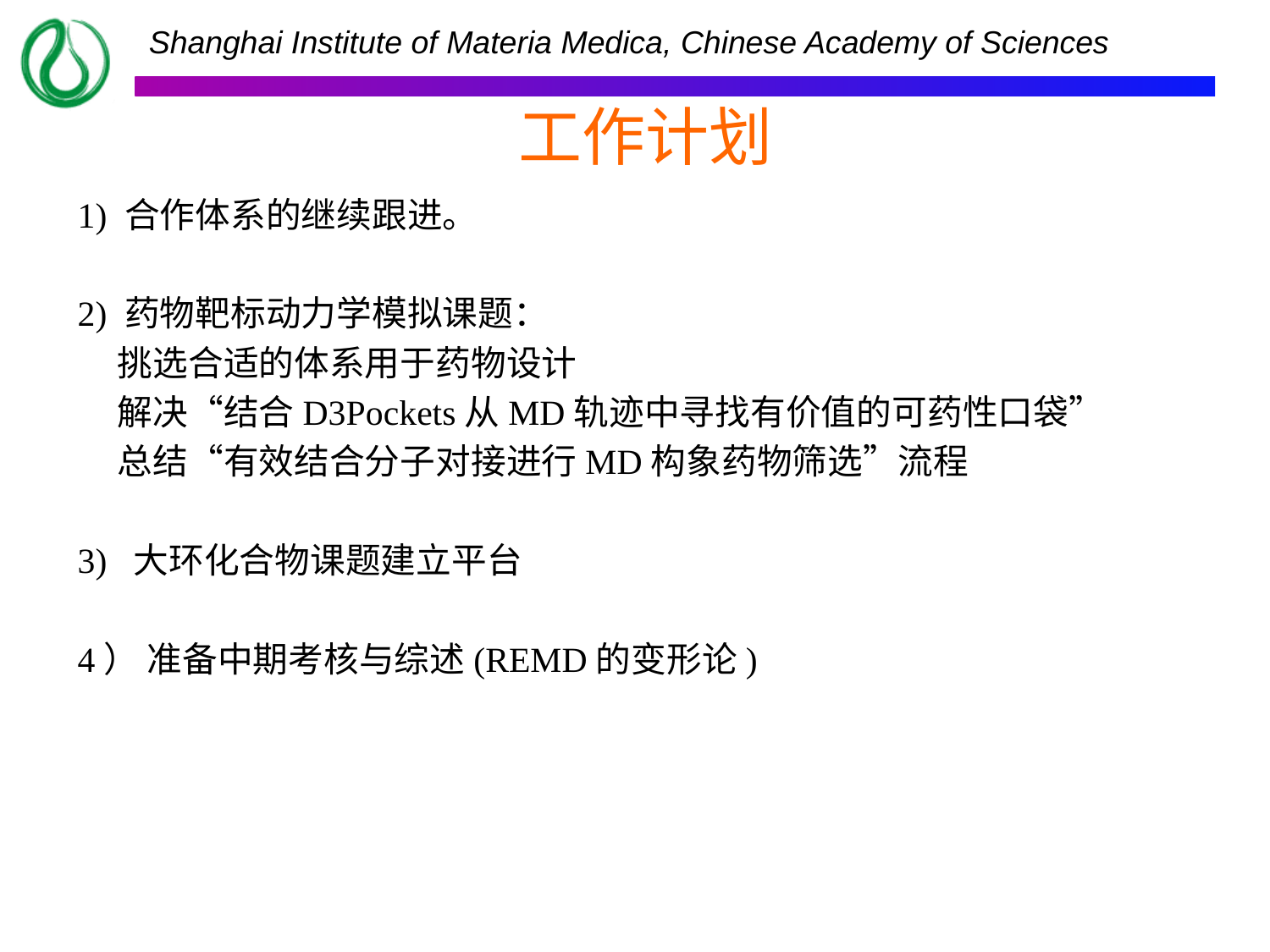

# 工作计划
1) 合作体系的继续跟进。

2) 药物靶标动力学模拟课题：
    挑选合适的体系用于药物设计
    解决“结合D3Pockets从MD轨迹中寻找有价值的可药性口袋”
    总结“有效结合分子对接进行MD构象药物筛选”流程

3)  大环化合物课题建立平台

4） 准备中期考核与综述(REMD的变形论)